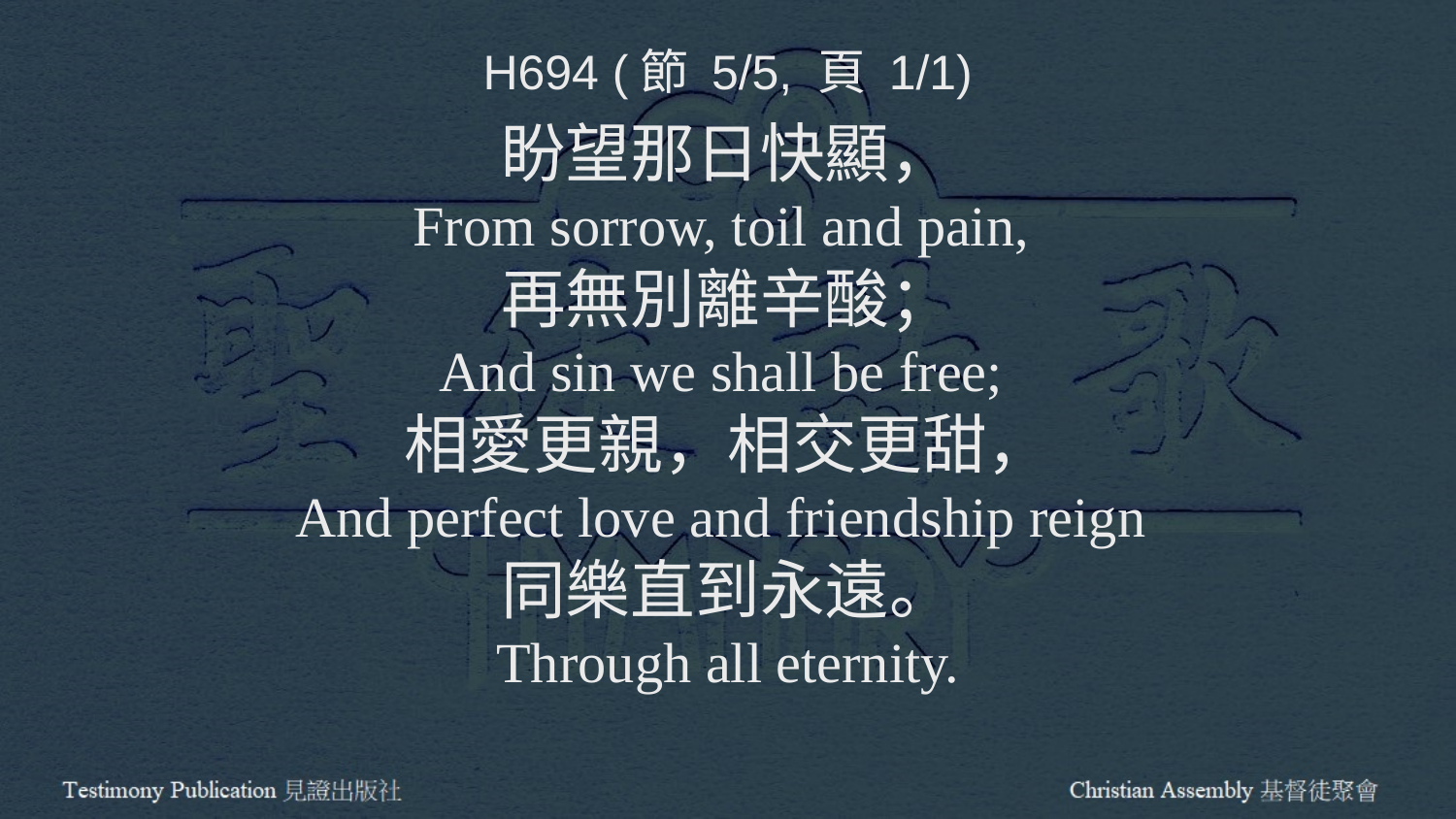

H694 (節 5/5, 頁 1/1)
盼望那日快顯，
From sorrow, toil and pain,
再無別離辛酸；
And sin we shall be free;
相愛更親，相交更甜，
And perfect love and friendship reign
同樂直到永遠。
Through all eternity.